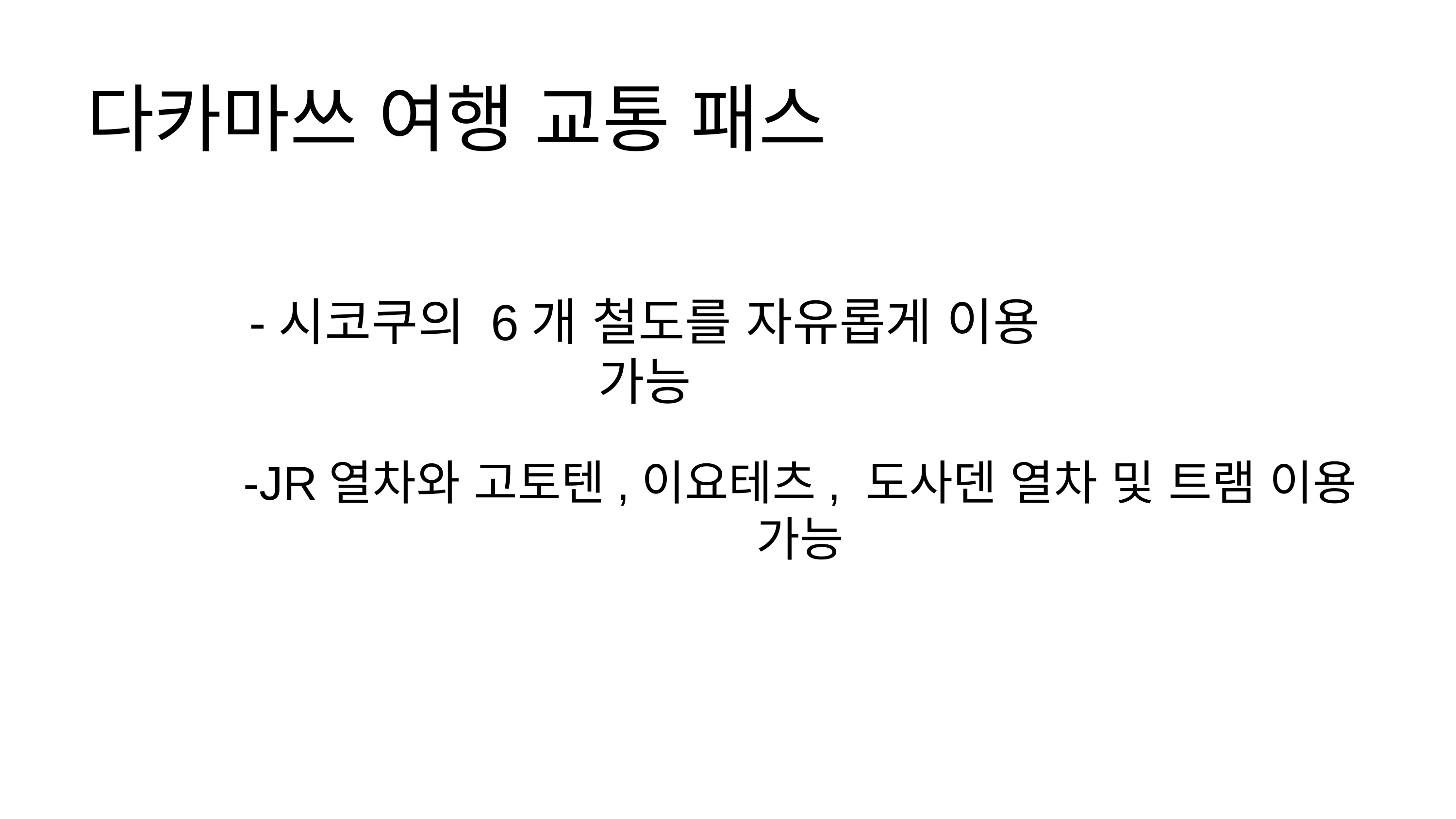

다카마쓰 여행 교통 패스
-시코쿠의 6개 철도를 자유롭게 이용 가능
-JR열차와 고토텐,이요테츠, 도사덴 열차 및 트램 이용 가능